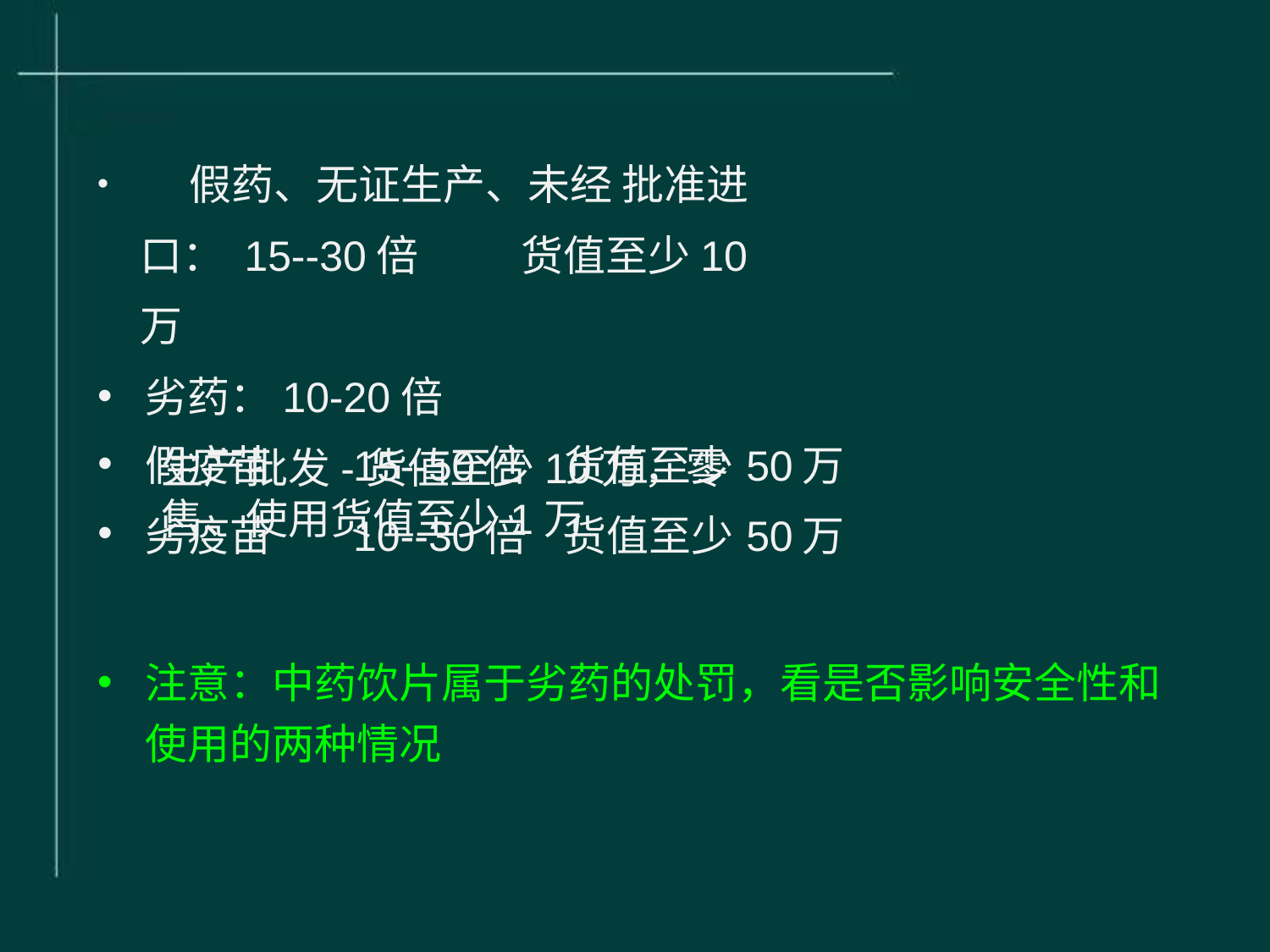

假药、无证生产、未经 批准进口： 15--30倍	货值至少10万
劣药：10-20倍
生产批发-货值至少10万，零售、使用货值至少1万
| 假疫苗 | 15--50倍 | 货值至少50万 |
| --- | --- | --- |
| 劣疫苗 | 10--30倍 | 货值至少50万 |
注意：中药饮片属于劣药的处罚，看是否影响安全性和 使用的两种情况